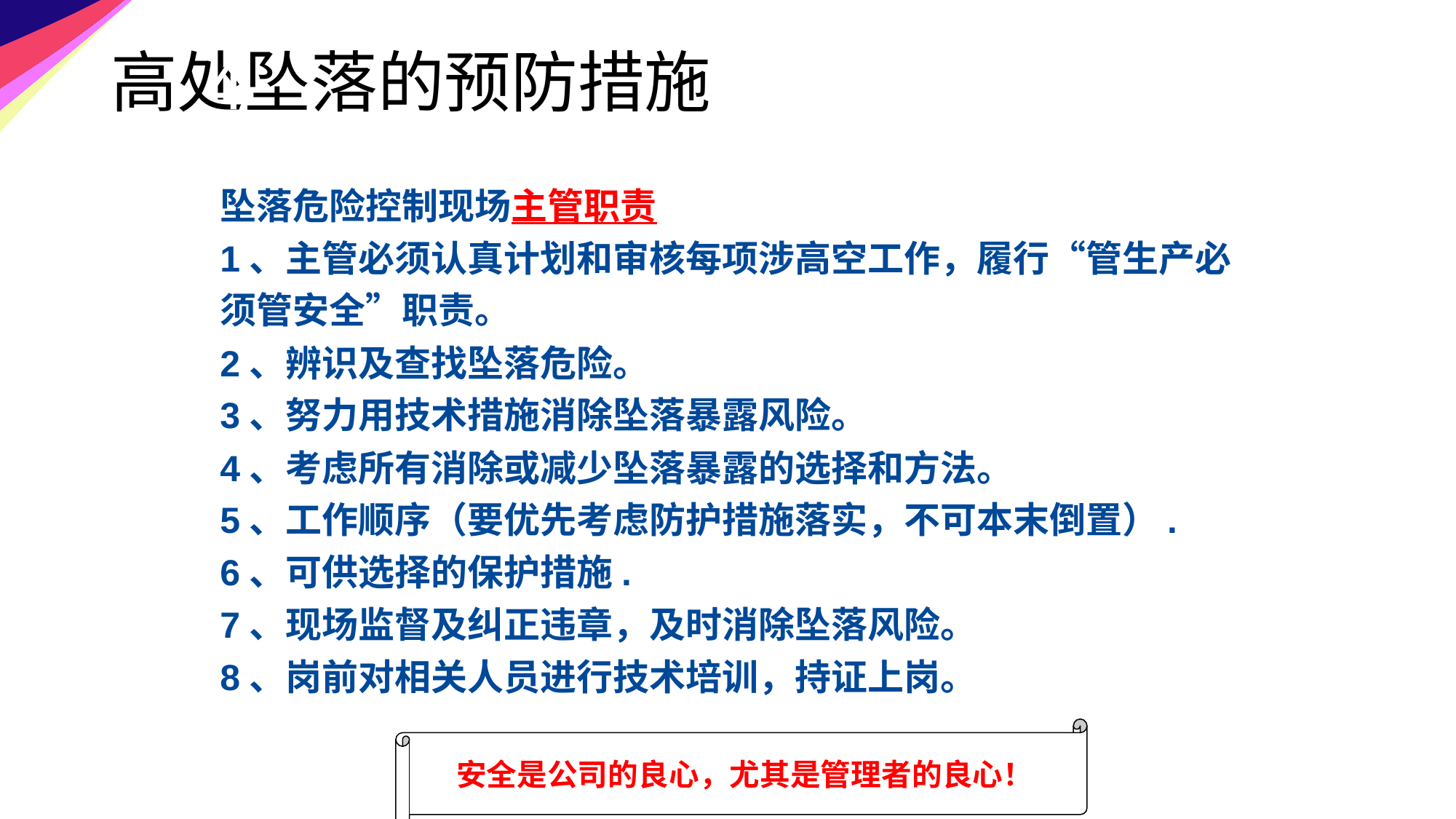

4
# 高处坠落的预防措施
坠落危险控制现场主管职责
1、主管必须认真计划和审核每项涉高空工作，履行“管生产必须管安全”职责。
2、辨识及查找坠落危险。
3、努力用技术措施消除坠落暴露风险。
4、考虑所有消除或减少坠落暴露的选择和方法。
5、工作顺序（要优先考虑防护措施落实，不可本末倒置）.
6、可供选择的保护措施.
7、现场监督及纠正违章，及时消除坠落风险。
8、岗前对相关人员进行技术培训，持证上岗。
安全是公司的良心，尤其是管理者的良心！